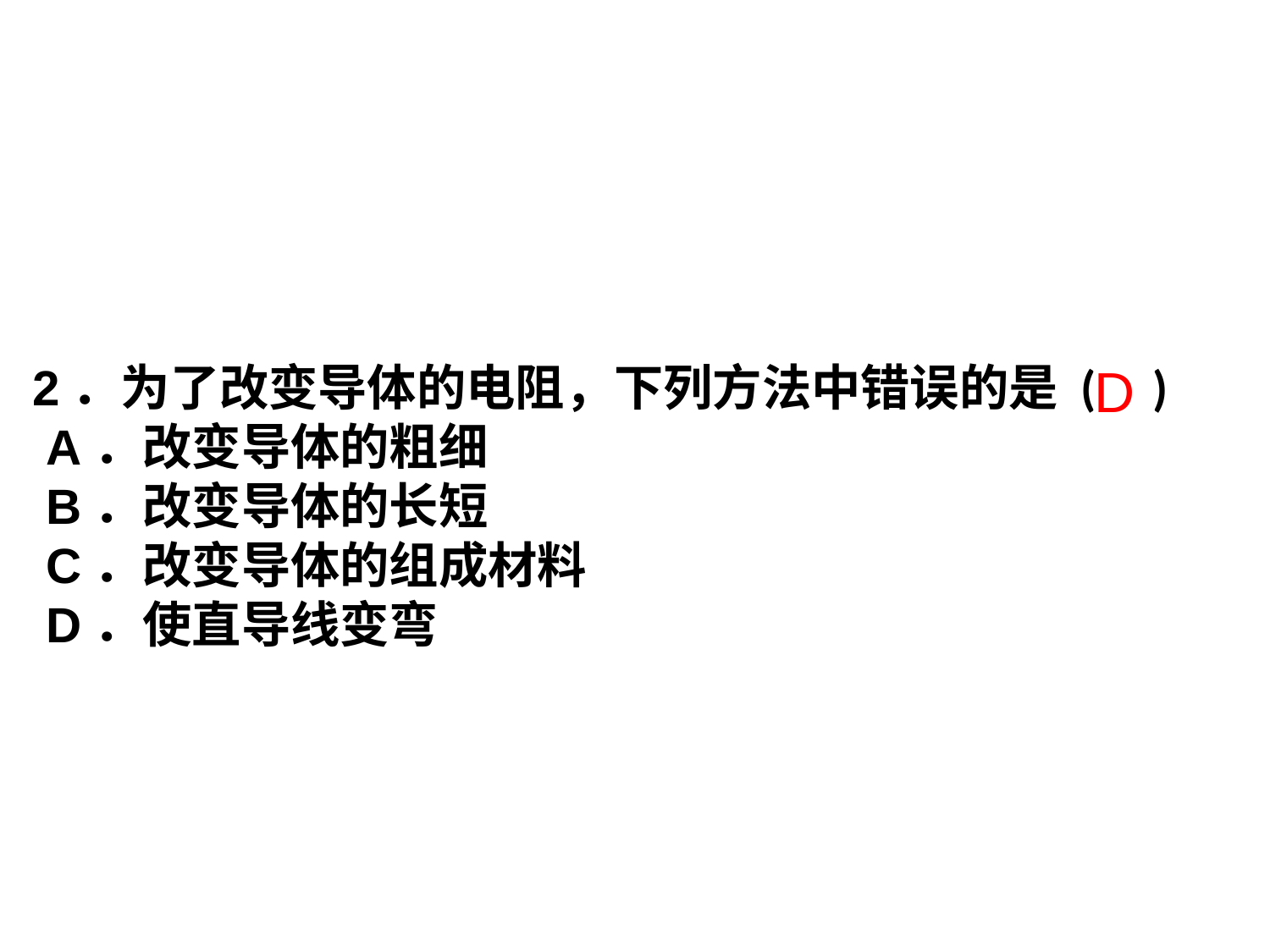

2．为了改变导体的电阻，下列方法中错误的是 (     )
 A．改变导体的粗细
 B．改变导体的长短
 C．改变导体的组成材料
 D．使直导线变弯
D